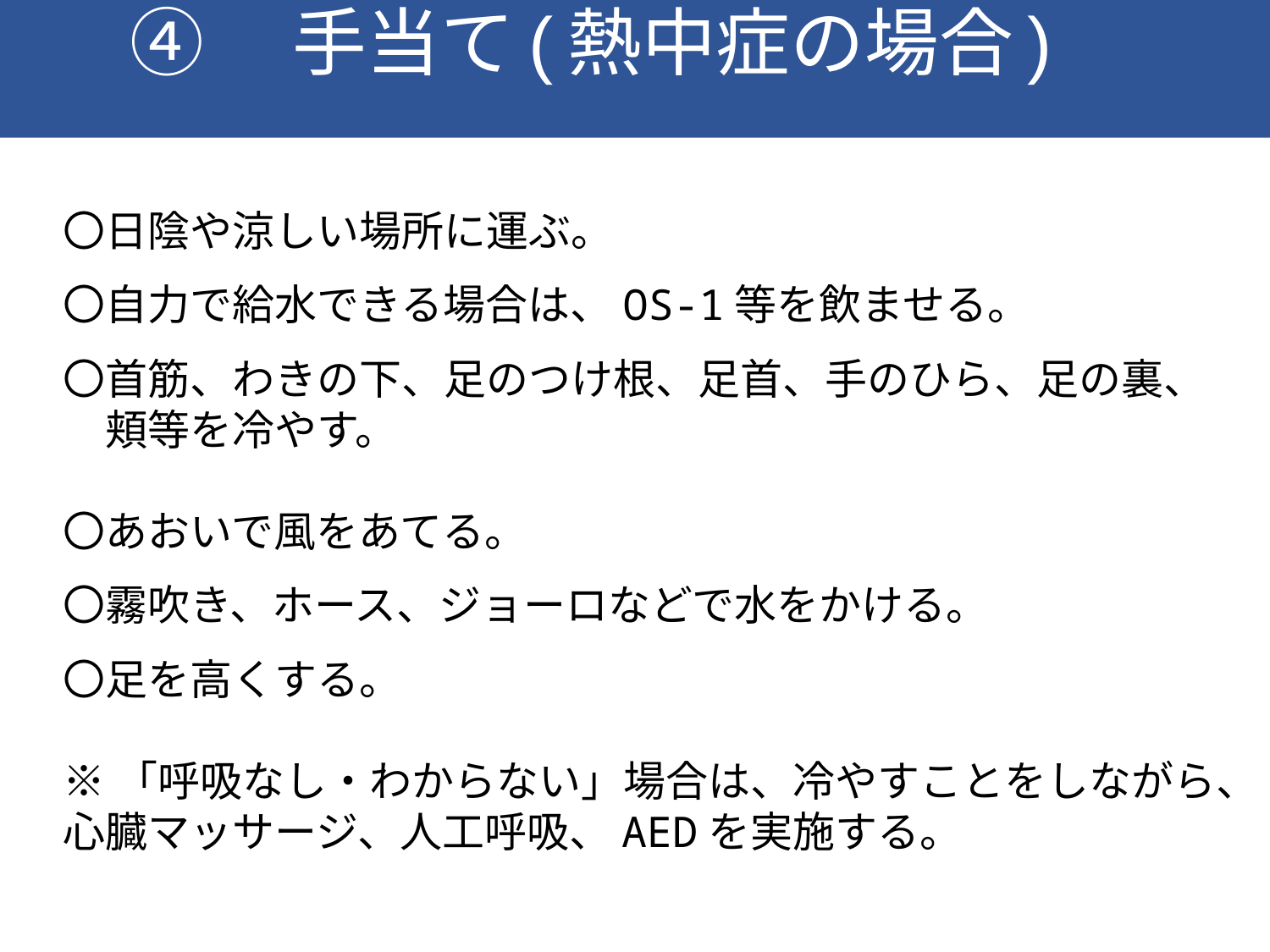

④　手当て(熱中症の場合)
〇日陰や涼しい場所に運ぶ。

〇自力で給水できる場合は、OS-1等を飲ませる。

〇首筋、わきの下、足のつけ根、足首、手のひら、足の裏、　頬等を冷やす。

〇あおいで風をあてる。

〇霧吹き、ホース、ジョーロなどで水をかける。

〇足を高くする。

※「呼吸なし・わからない」場合は、冷やすことをしながら、心臓マッサージ、人工呼吸、AEDを実施する。